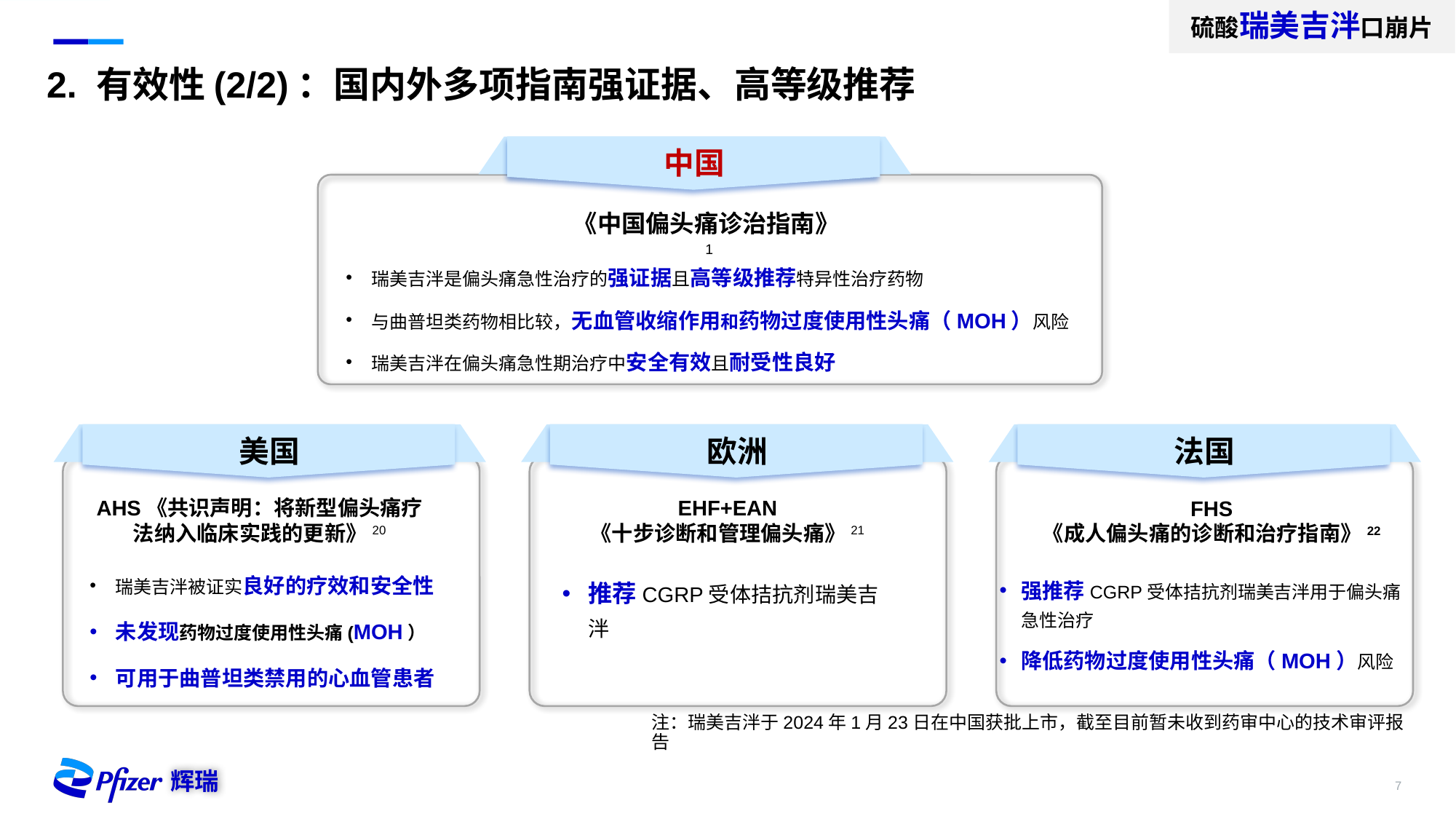

硫酸瑞美吉泮口崩片
2. 有效性(2/2)：国内外多项指南强证据、高等级推荐

中国

《中国偏头痛诊治指南》1
瑞美吉泮是偏头痛急性治疗的强证据且高等级推荐特异性治疗药物
与曲普坦类药物相比较，无血管收缩作用和药物过度使用性头痛（MOH）风险
瑞美吉泮在偏头痛急性期治疗中安全有效且耐受性良好

美国

欧洲

法国

AHS《共识声明：将新型偏头痛疗法纳入临床实践的更新》20
EHF+EAN
《十步诊断和管理偏头痛》21
FHS
《成人偏头痛的诊断和治疗指南》22
强推荐CGRP受体拮抗剂瑞美吉泮用于偏头痛急性治疗
降低药物过度使用性头痛（MOH）风险
瑞美吉泮被证实良好的疗效和安全性
未发现药物过度使用性头痛(MOH）
可用于曲普坦类禁用的心血管患者
推荐CGRP受体拮抗剂瑞美吉泮
注：瑞美吉泮于2024年1月23日在中国获批上市，截至目前暂未收到药审中心的技术审评报告